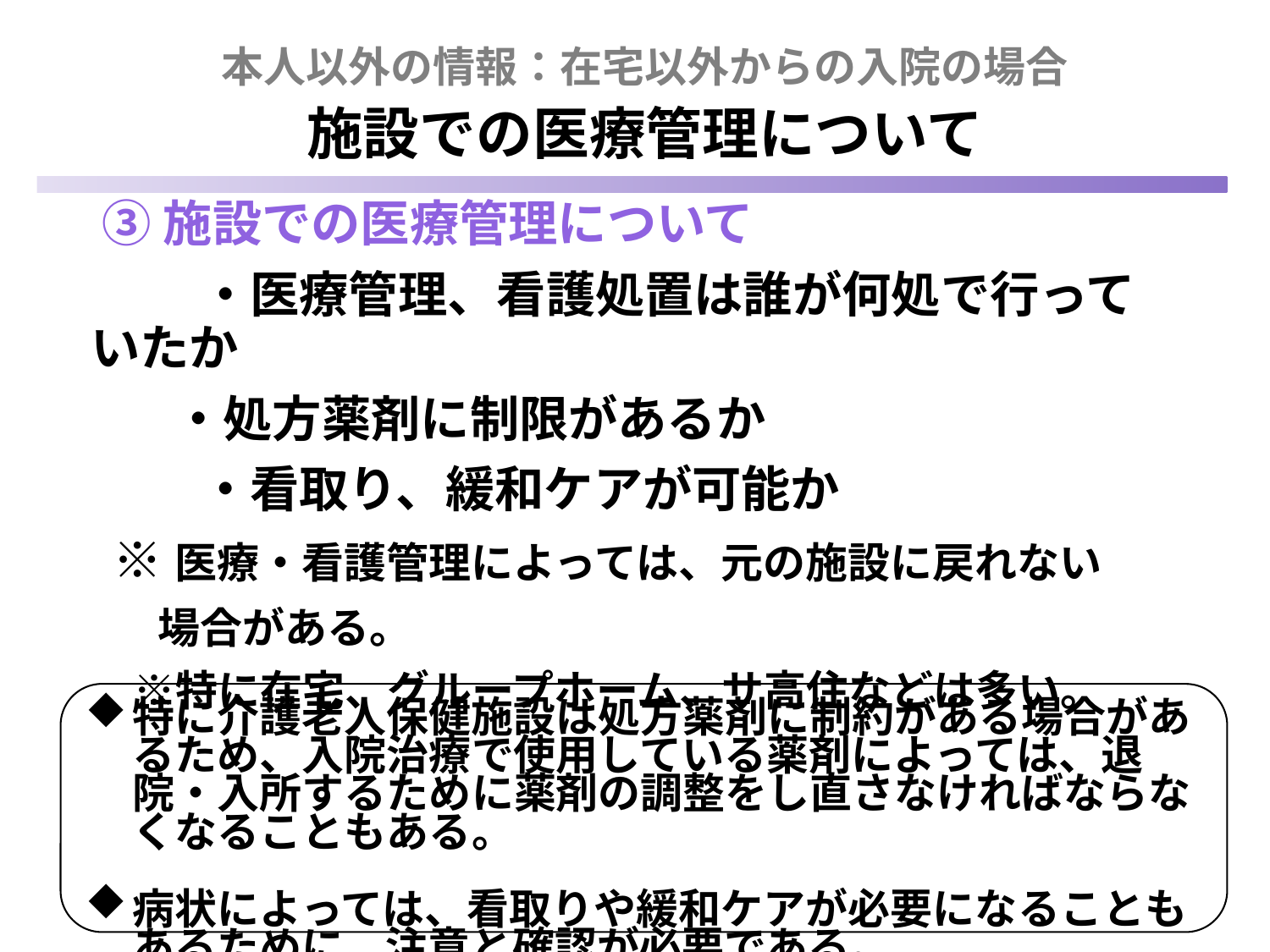

本人以外の情報：在宅以外からの入院の場合
施設での医療管理について

 ③施設での医療管理について
　　 ・医療管理、看護処置は誰が何処で行っていたか
　   ・処方薬剤に制限があるか
　　 ・看取り、緩和ケアが可能か
  ※医療・看護管理によっては、元の施設に戻れない
      場合がある。
　※特に在宅、グループホーム、サ高住などは多い。

特に介護老人保健施設は処方薬剤に制約がある場合があるため、入院治療で使用している薬剤によっては、退院・入所するために薬剤の調整をし直さなければならなくなることもある。

病状によっては、看取りや緩和ケアが必要になることもあるために、注意と確認が必要である。